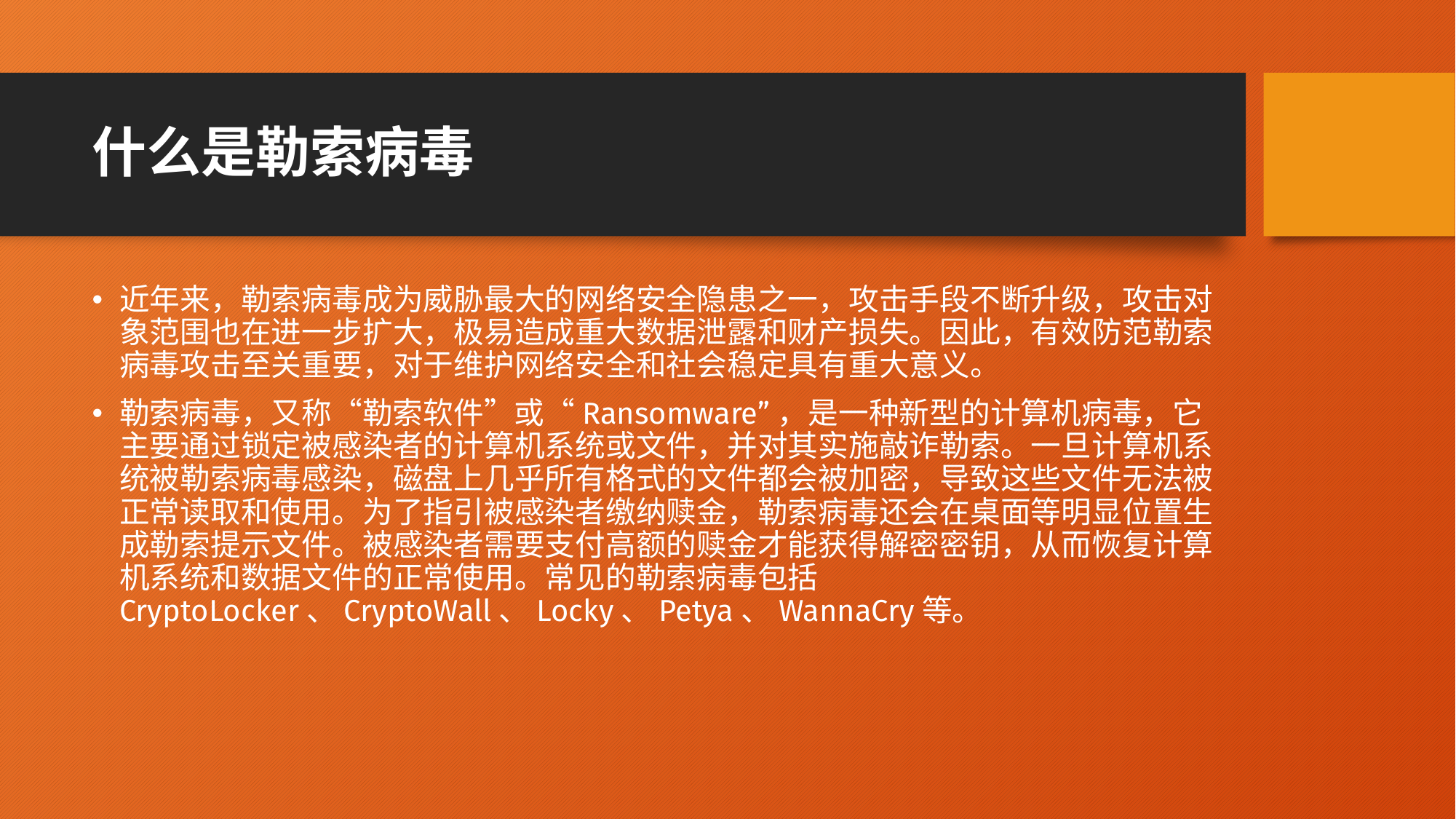

# 什么是勒索病毒
近年来，勒索病毒成为威胁最大的网络安全隐患之一，攻击手段不断升级，攻击对象范围也在进一步扩大，极易造成重大数据泄露和财产损失。因此，有效防范勒索病毒攻击至关重要，对于维护网络安全和社会稳定具有重大意义。
勒索病毒，又称“勒索软件”或“Ransomware”，是一种新型的计算机病毒，它主要通过锁定被感染者的计算机系统或文件，并对其实施敲诈勒索。一旦计算机系统被勒索病毒感染，磁盘上几乎所有格式的文件都会被加密，导致这些文件无法被正常读取和使用。为了指引被感染者缴纳赎金，勒索病毒还会在桌面等明显位置生成勒索提示文件。被感染者需要支付高额的赎金才能获得解密密钥，从而恢复计算机系统和数据文件的正常使用。常见的勒索病毒包括CryptoLocker、CryptoWall、Locky、Petya、WannaCry等。